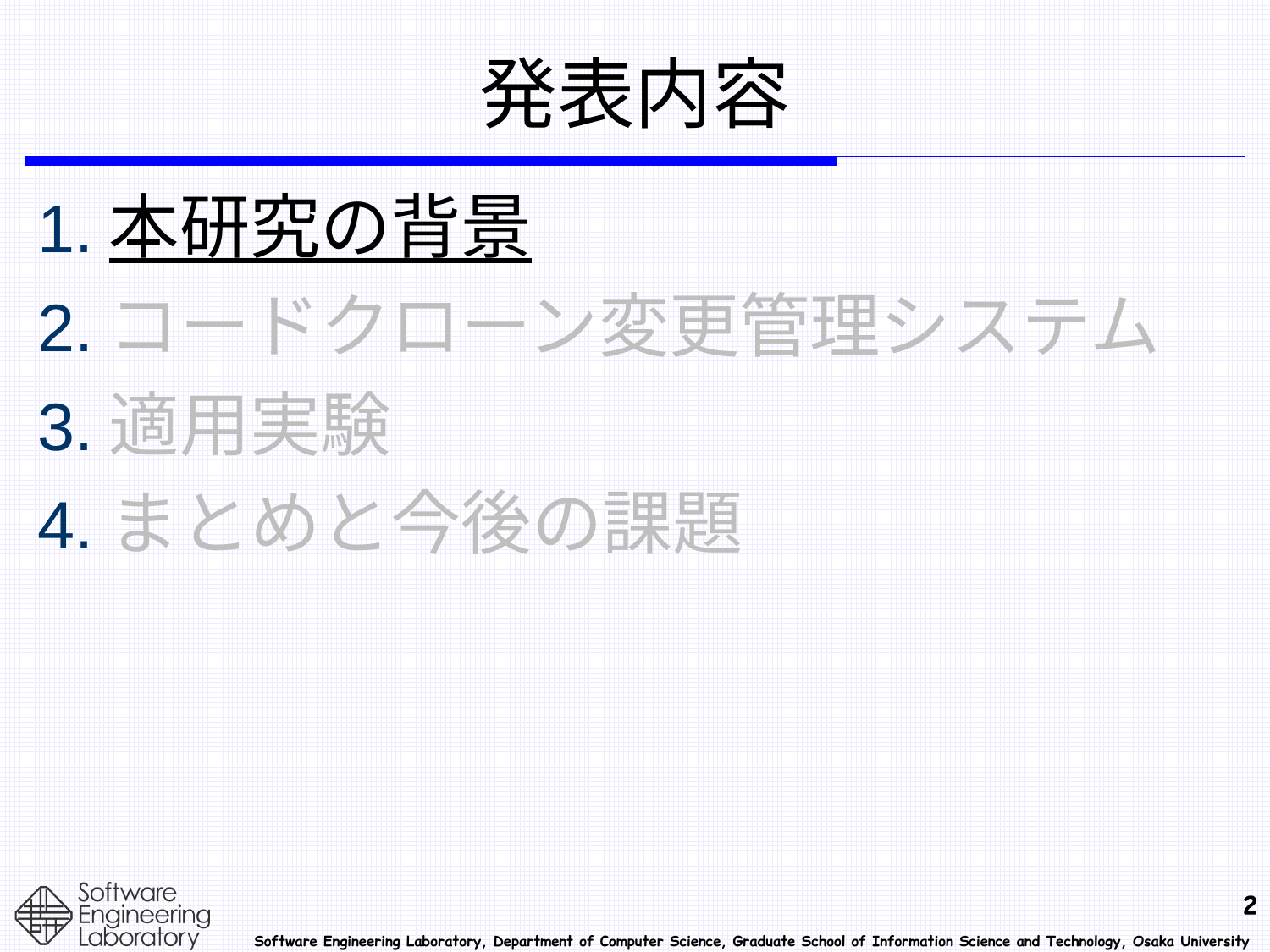

# 発表内容
本研究の背景
コードクローン変更管理システム
適用実験
まとめと今後の課題